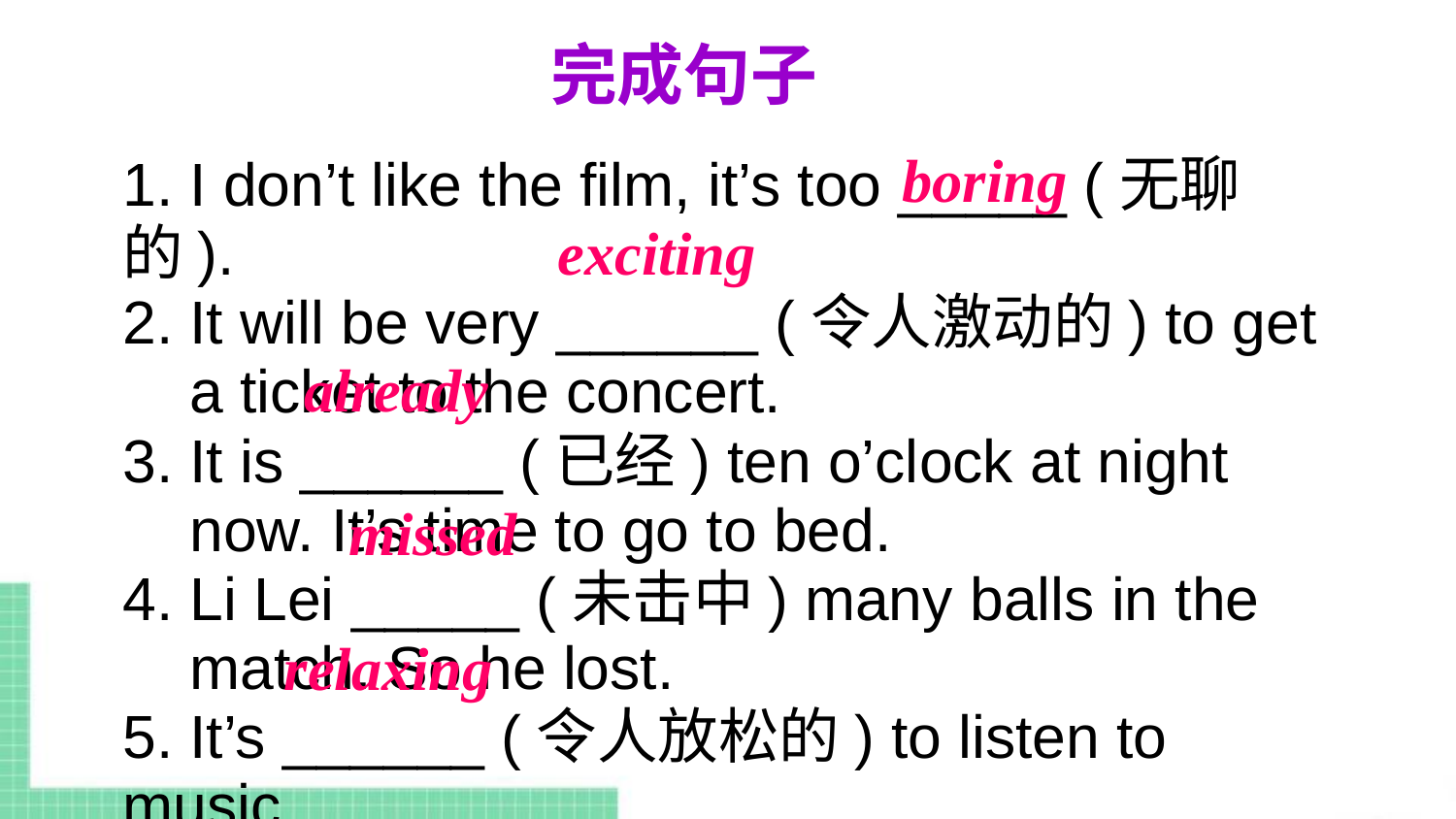

完成句子

1. I don’t like the film, it’s too _____ (无聊的).
2. It will be very ______ (令人激动的) to get
    a ticket to the concert.
3. It is ______ (已经) ten o’clock at night
    now. It’s time to go to bed.
4. Li Lei _____ (未击中) many balls in the
    match. So he lost.
5. It’s ______ (令人放松的) to listen to music
    in bed after hard work.
boring
exciting
already
missed
relaxing